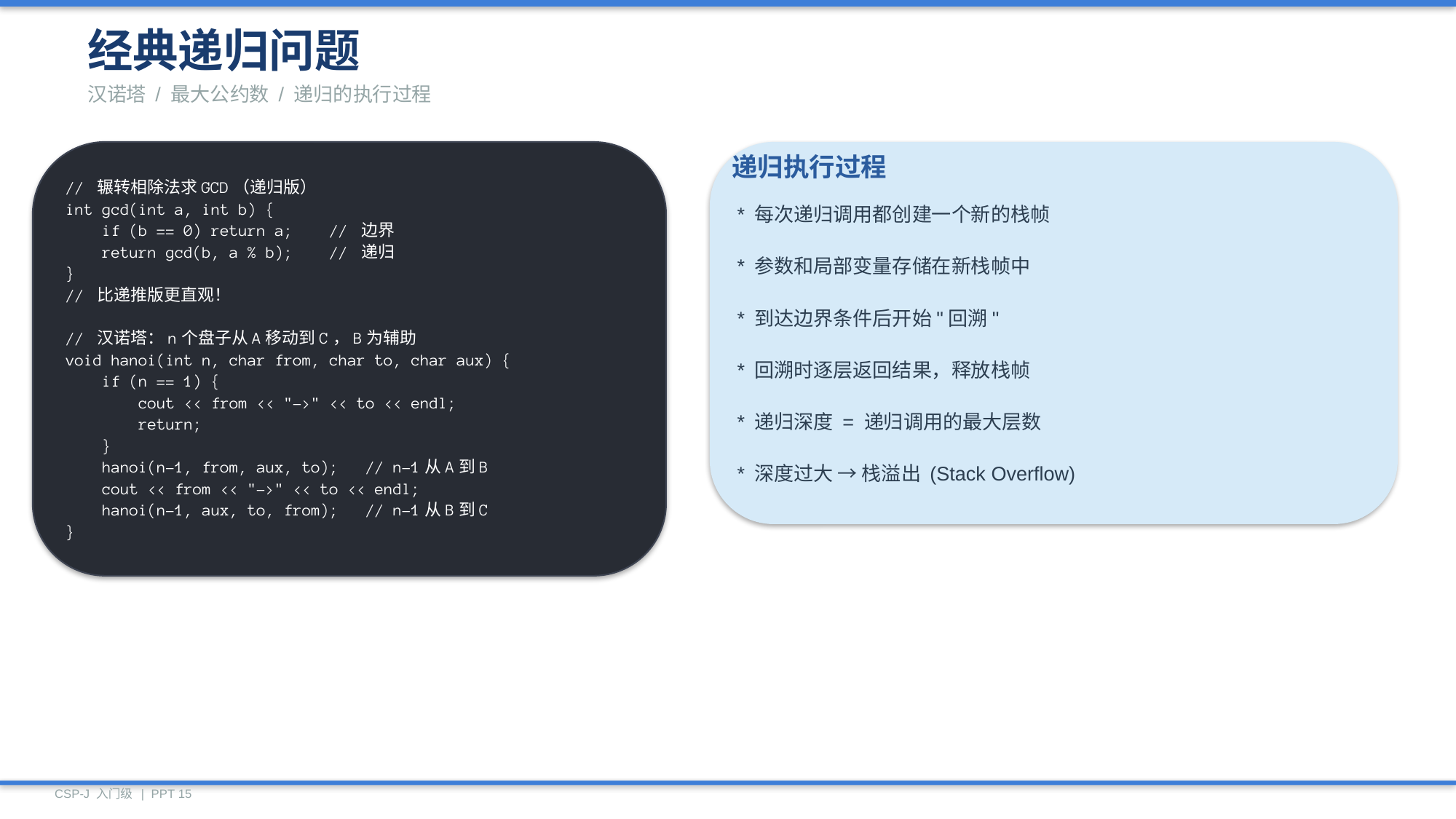

经典递归问题
汉诺塔 / 最大公约数 / 递归的执行过程
// 辗转相除法求GCD（递归版）
int gcd(int a, int b) {
    if (b == 0) return a;    // 边界
    return gcd(b, a % b);    // 递归
}
// 比递推版更直观！

// 汉诺塔：n个盘子从A移动到C，B为辅助
void hanoi(int n, char from, char to, char aux) {
    if (n == 1) {
        cout << from << "->" << to << endl;
        return;
    }
    hanoi(n-1, from, aux, to);   // n-1从A到B
    cout << from << "->" << to << endl;
    hanoi(n-1, aux, to, from);   // n-1从B到C
}

递归执行过程
* 每次递归调用都创建一个新的栈帧
* 参数和局部变量存储在新栈帧中
* 到达边界条件后开始"回溯"
* 回溯时逐层返回结果，释放栈帧
* 递归深度 = 递归调用的最大层数
* 深度过大 → 栈溢出 (Stack Overflow)

CSP-J 入门级  |  PPT 15